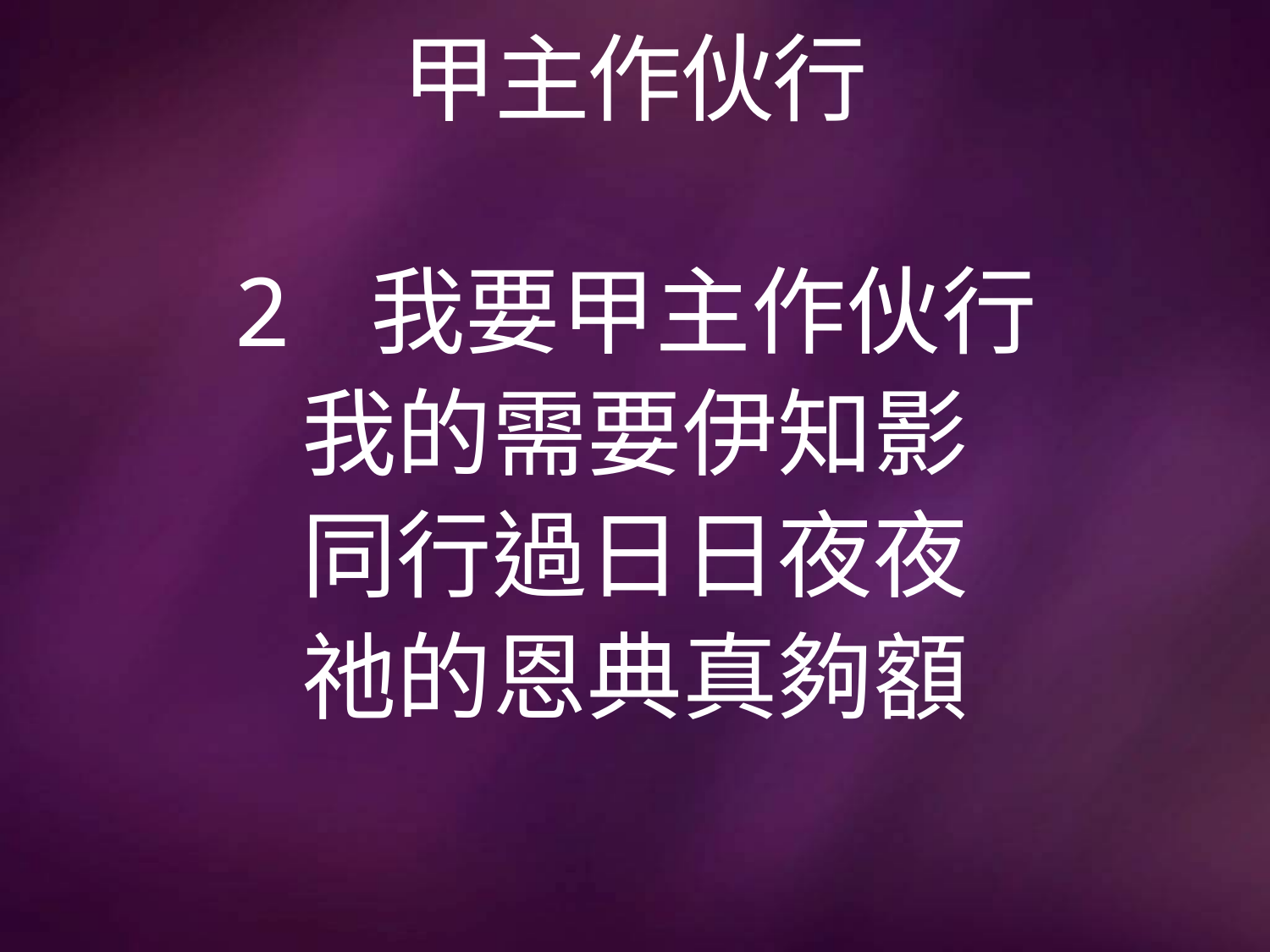

# 甲主作伙行
2 我要甲主作伙行
我的需要伊知影
同行過日日夜夜
祂的恩典真夠額